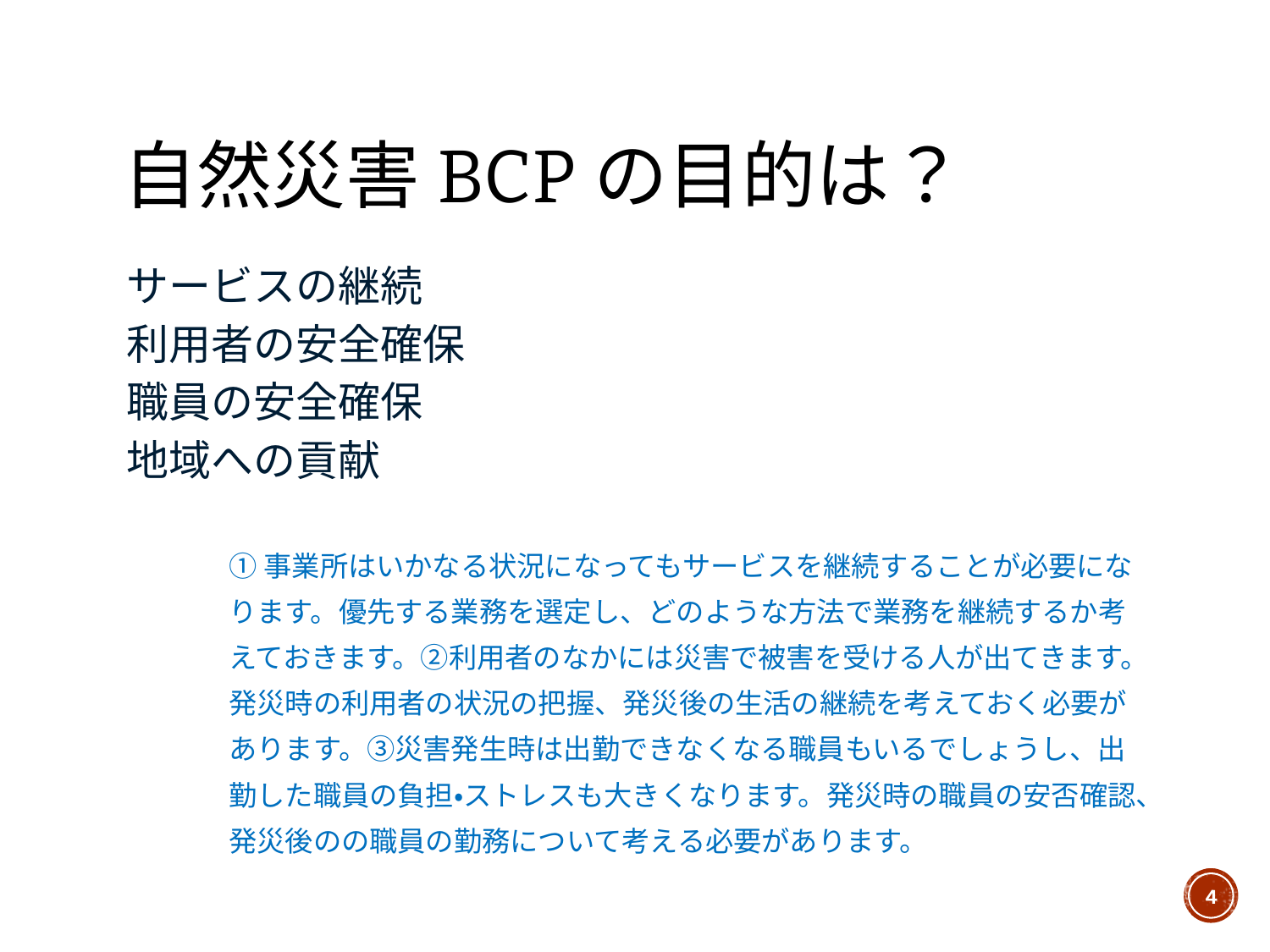

# 自然災害BCPの目的は？
サービスの継続
利用者の安全確保
職員の安全確保
地域への貢献
①事業所はいかなる状況になってもサービスを継続することが必要になります。優先する業務を選定し、どのような方法で業務を継続するか考えておきます。②利用者のなかには災害で被害を受ける人が出てきます。発災時の利用者の状況の把握、発災後の生活の継続を考えておく必要があります。③災害発生時は出勤できなくなる職員もいるでしょうし、出勤した職員の負担・ストレスも大きくなります。発災時の職員の安否確認、発災後のの職員の勤務について考える必要があります。
4